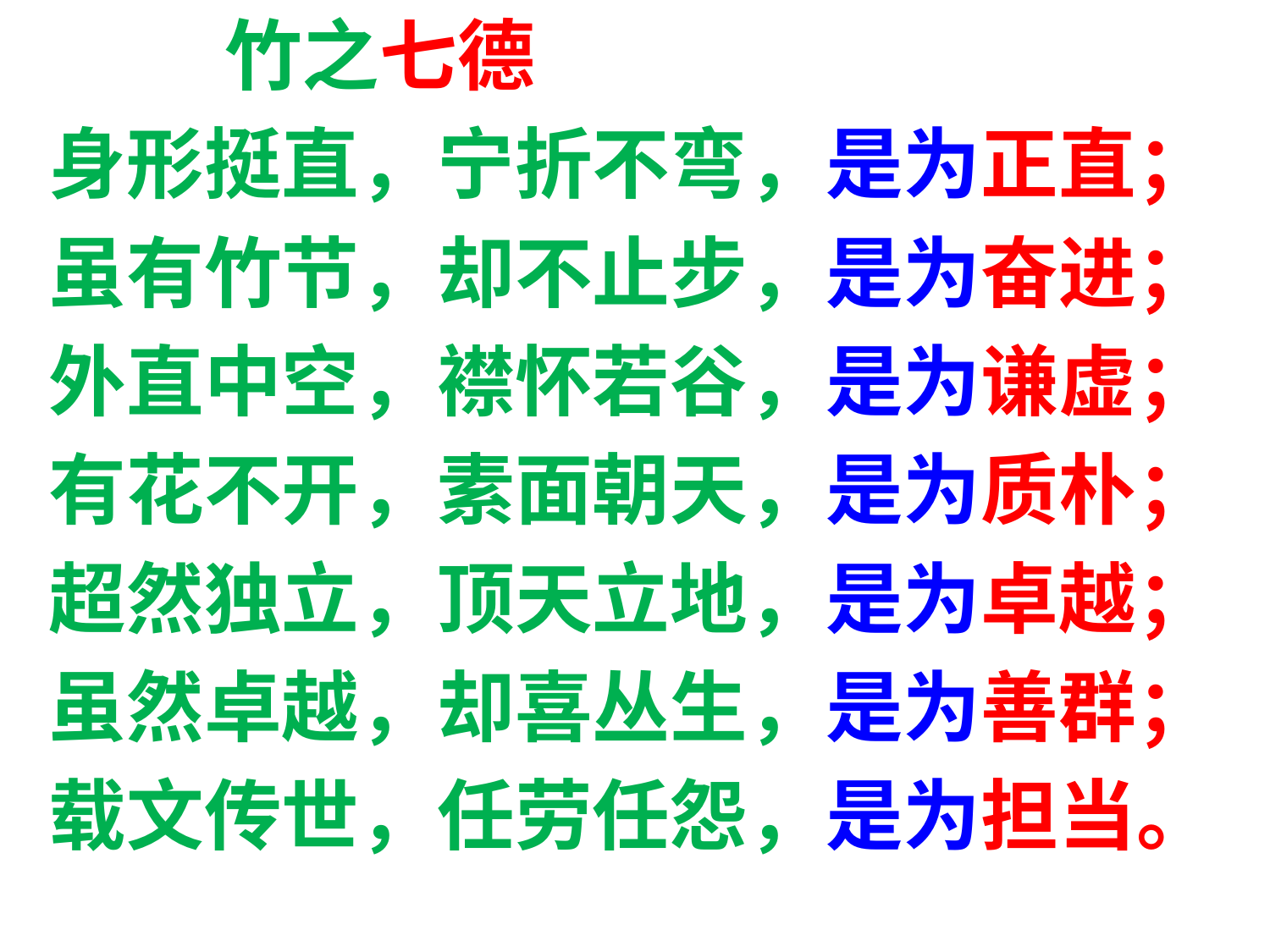

竹之七德
 身形挺直，宁折不弯，是为正直；
 虽有竹节，却不止步，是为奋进；
 外直中空，襟怀若谷，是为谦虚；
 有花不开，素面朝天，是为质朴；
 超然独立，顶天立地，是为卓越；
 虽然卓越，却喜丛生，是为善群；
 载文传世，任劳任怨，是为担当。